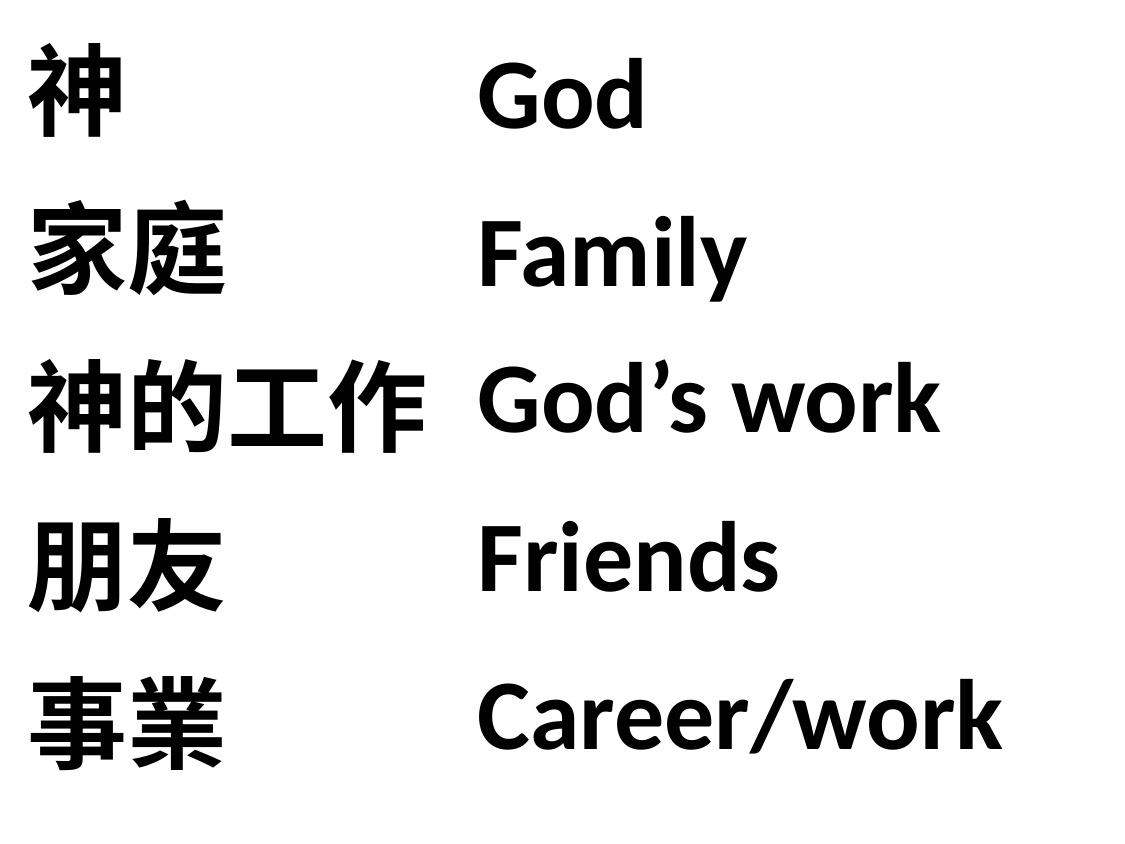

神

家庭

神的工作

朋友

事業
God

Family
God’s work

Friends

Career/work